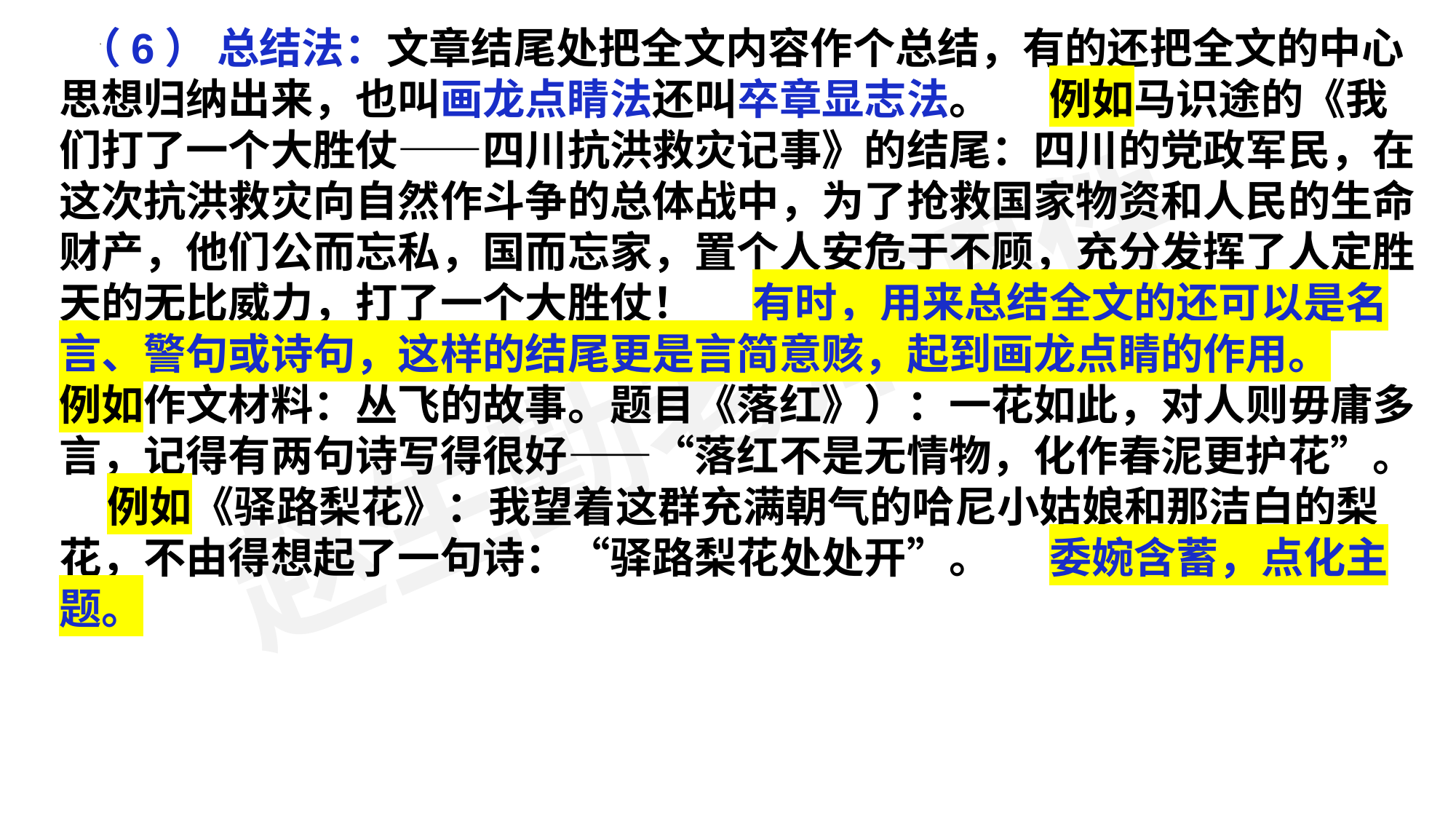

（6） 总结法：文章结尾处把全文内容作个总结，有的还把全文的中心思想归纳出来，也叫画龙点睛法还叫卒章显志法。      例如马识途的《我们打了一个大胜仗——四川抗洪救灾记事》的结尾：四川的党政军民，在这次抗洪救灾向自然作斗争的总体战中，为了抢救国家物资和人民的生命财产，他们公而忘私，国而忘家，置个人安危于不顾，充分发挥了人定胜天的无比威力，打了一个大胜仗！      有时，用来总结全文的还可以是名言、警句或诗句，这样的结尾更是言简意赅，起到画龙点睛的作用。      例如作文材料：丛飞的故事。题目《落红》）：一花如此，对人则毋庸多言，记得有两句诗写得很好——“落红不是无情物，化作春泥更护花”。      例如《驿路梨花》：我望着这群充满朝气的哈尼小姑娘和那洁白的梨花，不由得想起了一句诗：“驿路梨花处处开”。      委婉含蓄，点化主题。